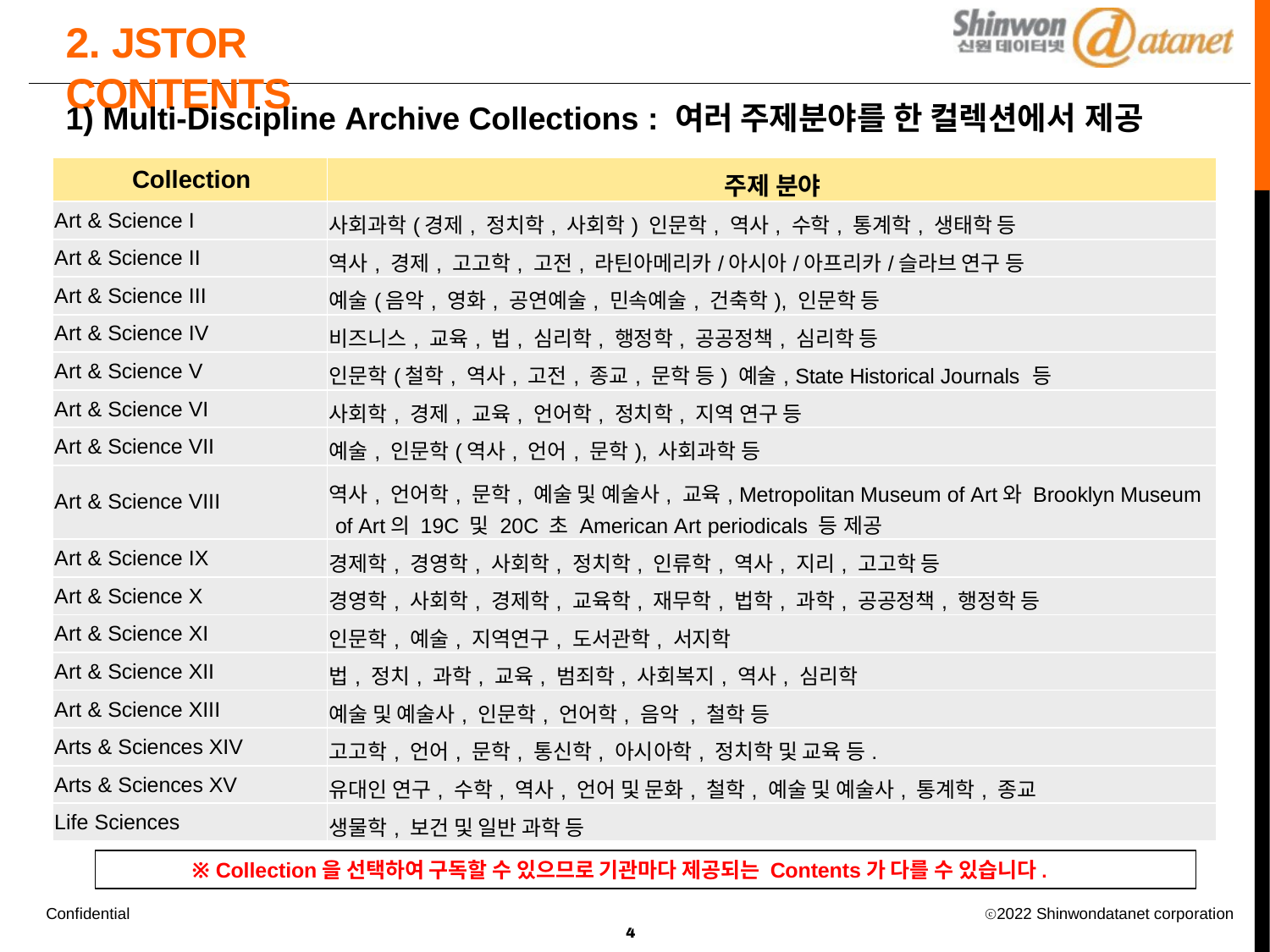

# 2. JSTOR CONTENTS
1) Multi-Discipline Archive Collections : 여러 주제분야를 한 컬렉션에서 제공
| Collection | 주제 분야 |
| --- | --- |
| Art & Science I | 사회과학(경제, 정치학, 사회학) 인문학, 역사, 수학, 통계학, 생태학 등 |
| Art & Science II | 역사, 경제, 고고학, 고전, 라틴아메리카/아시아/아프리카/슬라브 연구 등 |
| Art & Science III | 예술(음악, 영화, 공연예술, 민속예술, 건축학), 인문학 등 |
| Art & Science IV | 비즈니스, 교육, 법, 심리학, 행정학, 공공정책, 심리학 등 |
| Art & Science V | 인문학(철학, 역사, 고전, 종교, 문학 등) 예술, State Historical Journals 등 |
| Art & Science VI | 사회학, 경제, 교육, 언어학, 정치학, 지역 연구 등 |
| Art & Science VII | 예술, 인문학(역사, 언어, 문학), 사회과학 등 |
| Art & Science VIII | 역사, 언어학, 문학, 예술 및 예술사, 교육, Metropolitan Museum of Art와 Brooklyn Museum of Art의 19C 및 20C 초 American Art periodicals 등 제공 |
| Art & Science IX | 경제학, 경영학, 사회학, 정치학, 인류학, 역사, 지리, 고고학 등 |
| Art & Science X | 경영학, 사회학, 경제학, 교육학, 재무학, 법학, 과학, 공공정책, 행정학 등 |
| Art & Science XI | 인문학, 예술, 지역연구, 도서관학, 서지학 |
| Art & Science XII | 법, 정치, 과학, 교육, 범죄학, 사회복지, 역사, 심리학 |
| Art & Science XIII | 예술 및 예술사, 인문학, 언어학, 음악 , 철학 등 |
| Arts & Sciences XIV | 고고학, 언어, 문학, 통신학, 아시아학, 정치학 및 교육 등. |
| Arts & Sciences XV | 유대인 연구, 수학, 역사, 언어 및 문화, 철학, 예술 및 예술사, 통계학, 종교 |
| Life Sciences | 생물학, 보건 및 일반 과학 등 |

※ Collection을 선택하여 구독할 수 있으므로 기관마다 제공되는 Contents가 다를 수 있습니다.
ⓒ2022 Shinwondatanet corporation
4
Confidential